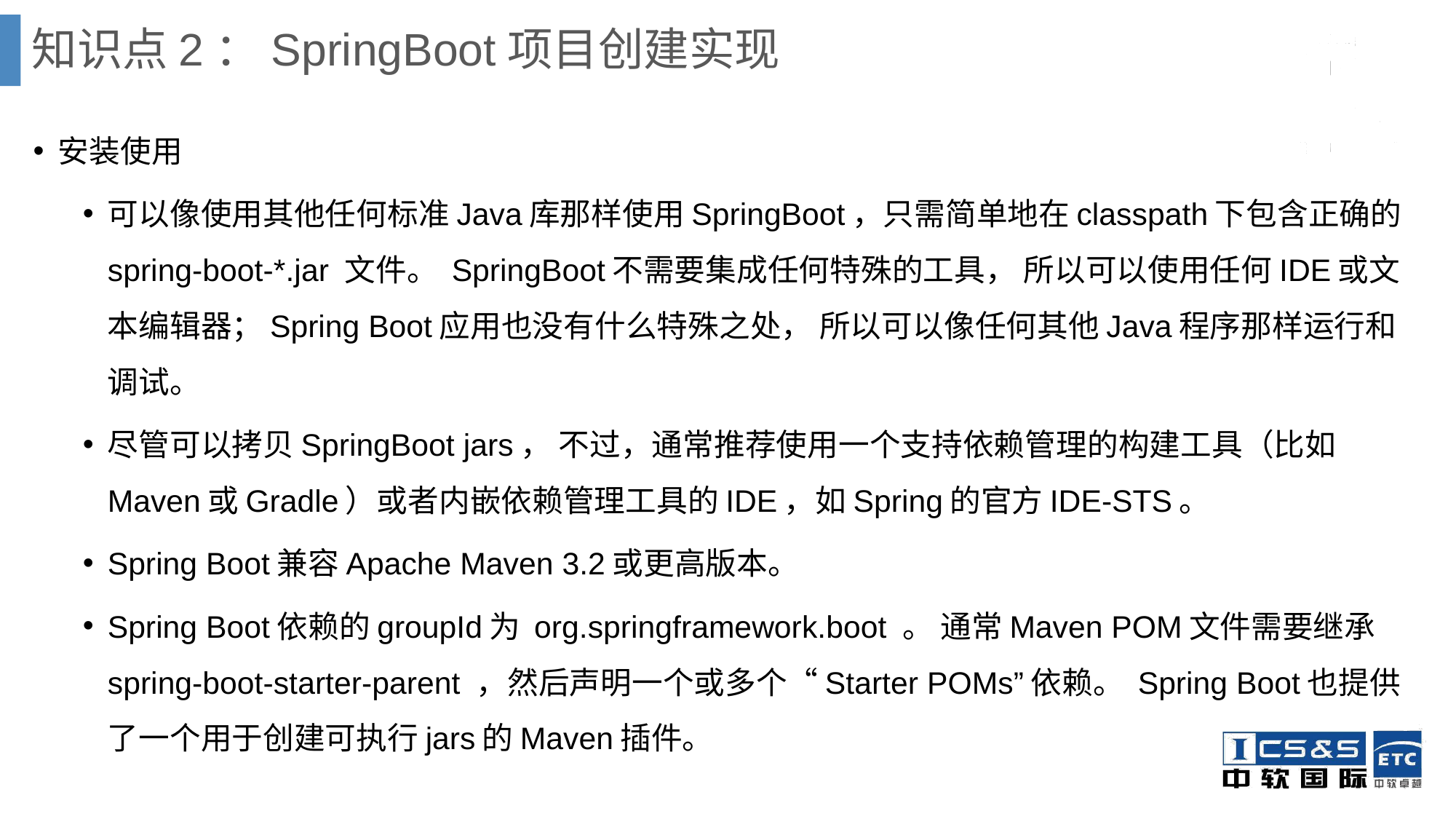

# 知识点2：SpringBoot项目创建实现
安装使用
可以像使用其他任何标准Java库那样使用SpringBoot，只需简单地在classpath下包含正确的 spring-boot-*.jar 文件。 SpringBoot不需要集成任何特殊的工具， 所以可以使用任何IDE或文本编辑器；Spring Boot应用也没有什么特殊之处， 所以可以像任何其他Java程序那样运行和调试。
尽管可以拷贝SpringBoot jars， 不过，通常推荐使用一个支持依赖管理的构建工具（比如Maven或Gradle）或者内嵌依赖管理工具的IDE，如Spring的官方IDE-STS。
Spring Boot兼容Apache Maven 3.2或更高版本。
Spring Boot依赖的groupId为 org.springframework.boot 。 通常Maven POM文件需要继承 spring-boot-starter-parent ，然后声明一个或多个“Starter POMs”依赖。 Spring Boot也提供了一个用于创建可执行jars的Maven插件。